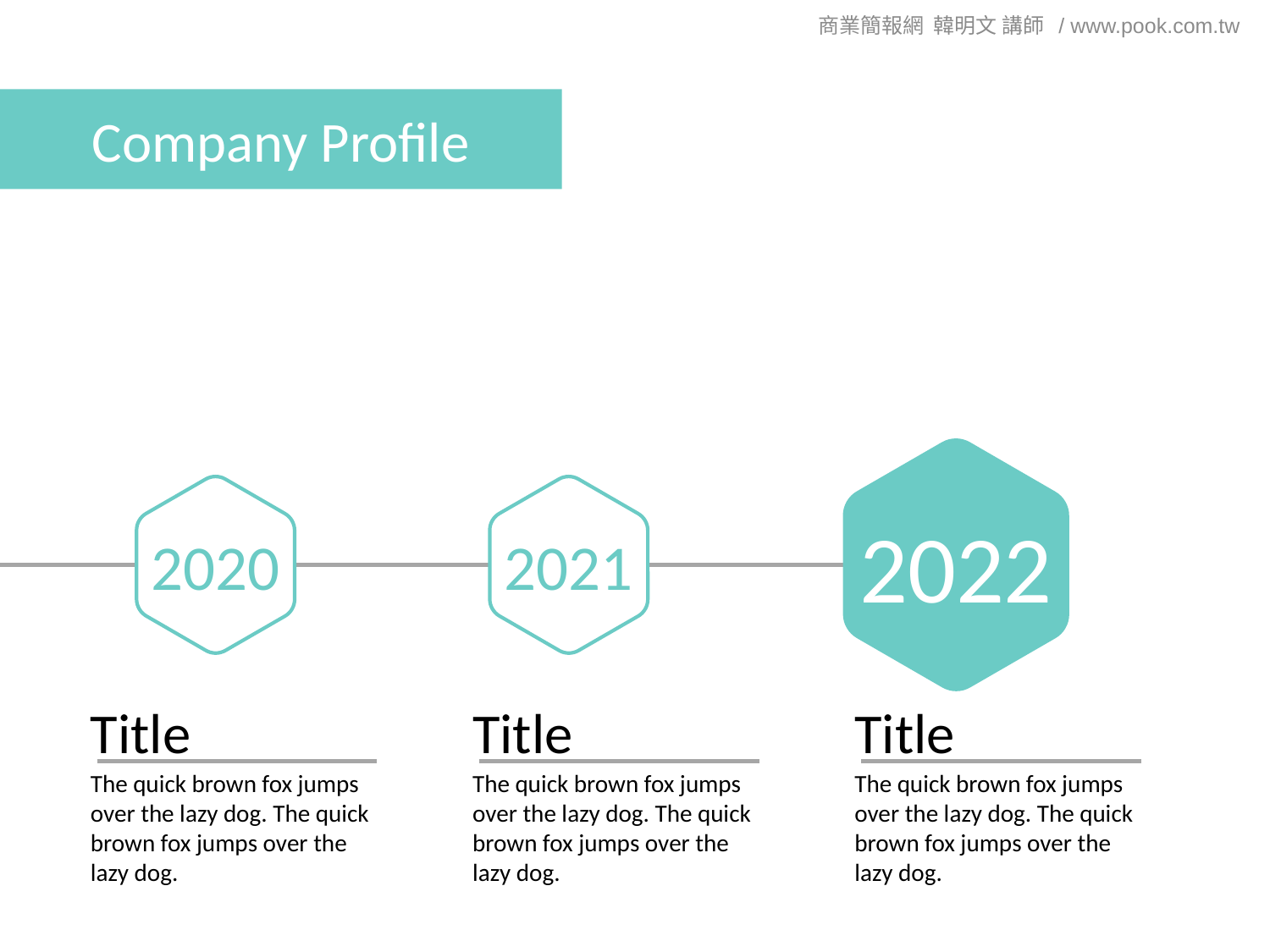

商業簡報網  韓明文 講師  / www.pook.com.tw
Company Profile
2022
2020
2021
Title
The quick brown fox jumps over the lazy dog. The quick brown fox jumps over the lazy dog.
Title
The quick brown fox jumps over the lazy dog. The quick brown fox jumps over the lazy dog.
Title
The quick brown fox jumps over the lazy dog. The quick brown fox jumps over the lazy dog.